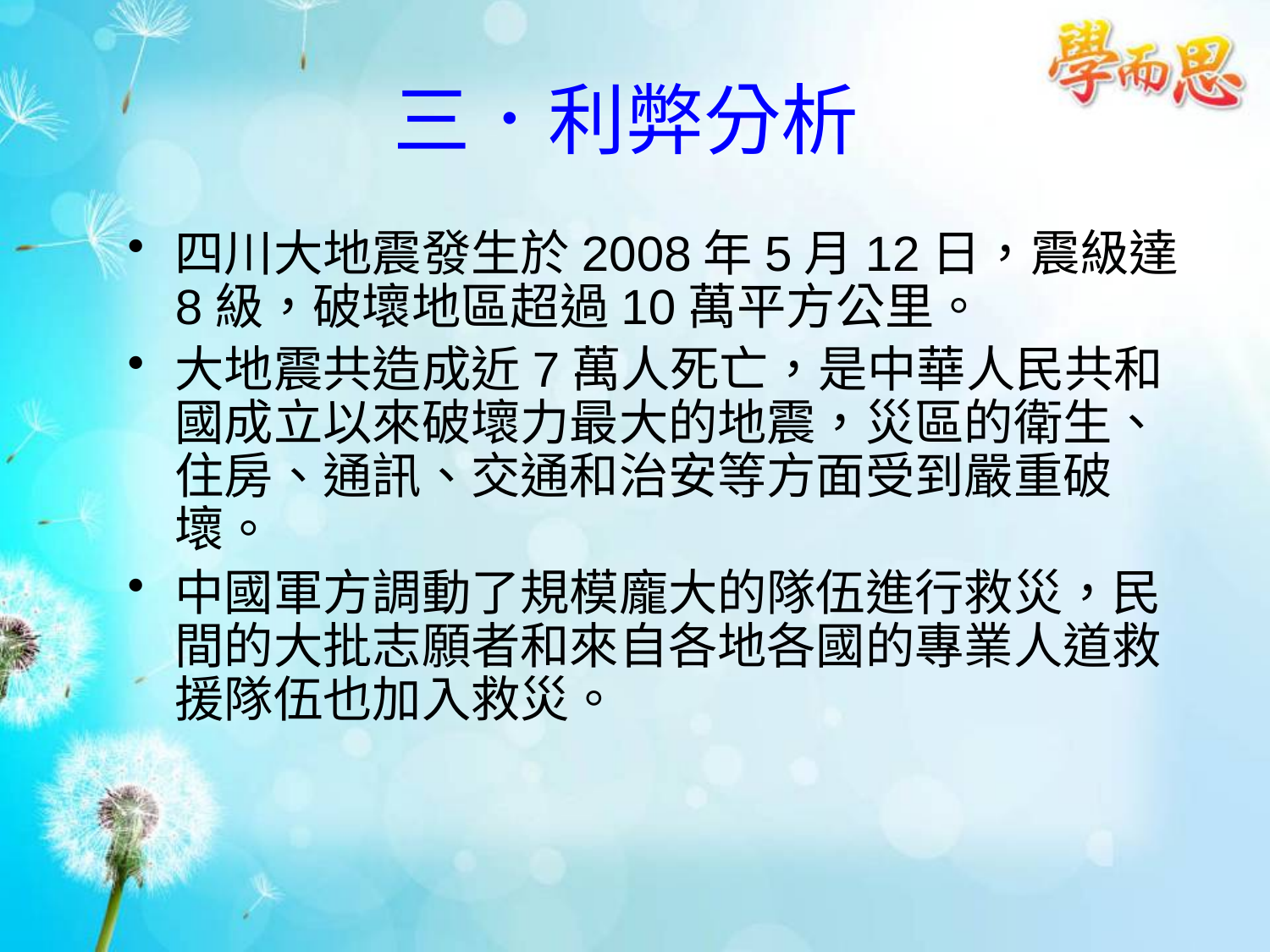

# 三．利弊分析
四川大地震發生於2008年5月12日，震級達8級，破壞地區超過10萬平方公里。
大地震共造成近7萬人死亡，是中華人民共和國成立以來破壞力最大的地震，災區的衛生、住房、通訊、交通和治安等方面受到嚴重破壞。
中國軍方調動了規模龐大的隊伍進行救災，民間的大批志願者和來自各地各國的專業人道救援隊伍也加入救災。